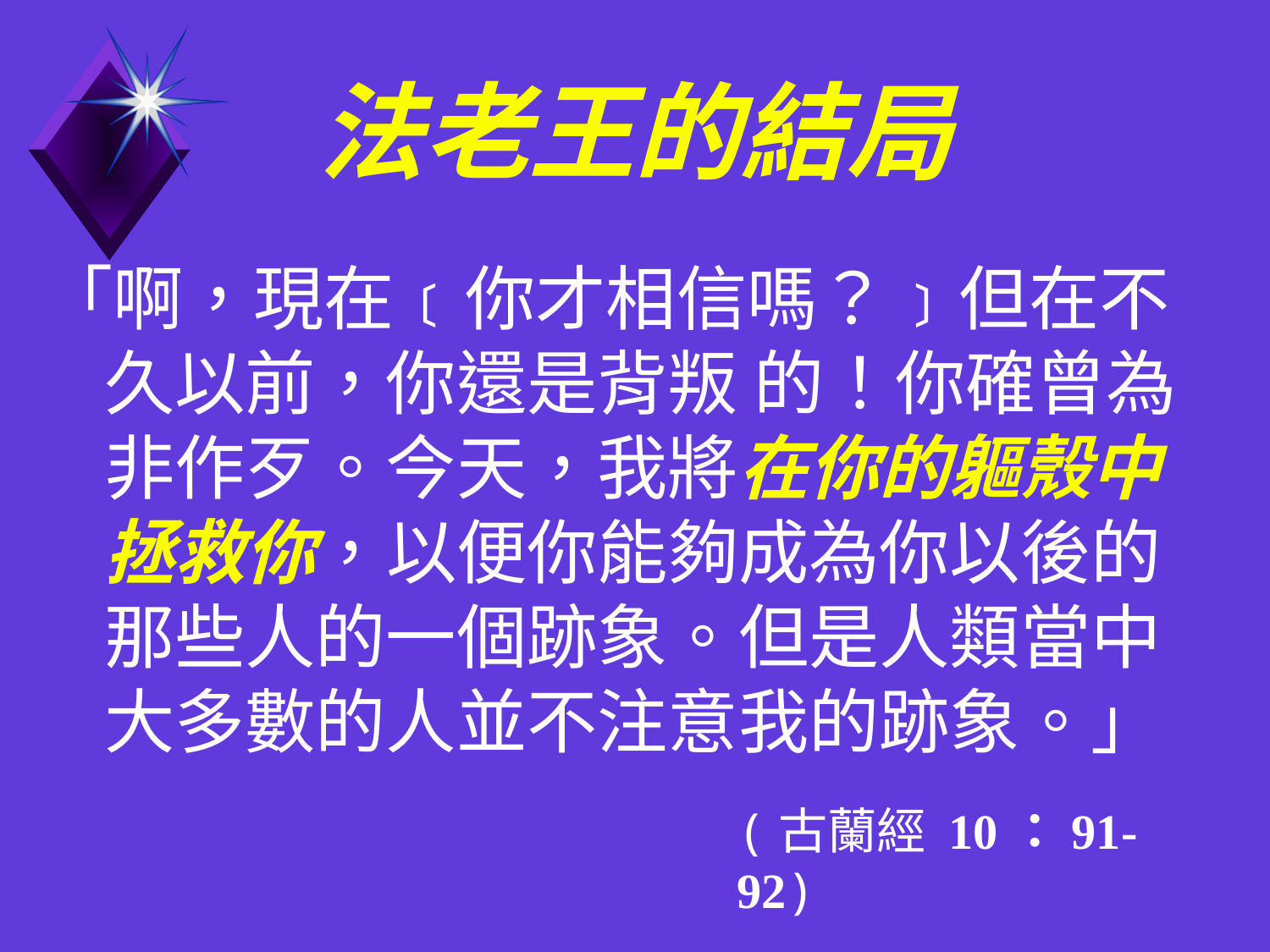

法老王的結局
「啊，現在﹝你才相信嗎？﹞但在不久以前，你還是背叛 的！你確曾為非作歹。今天，我將在你的軀殼中拯救你，以便你能夠成為你以後的那些人的一個跡象。但是人類當中大多數的人並不注意我的跡象。」

(古蘭經 10：91-92)